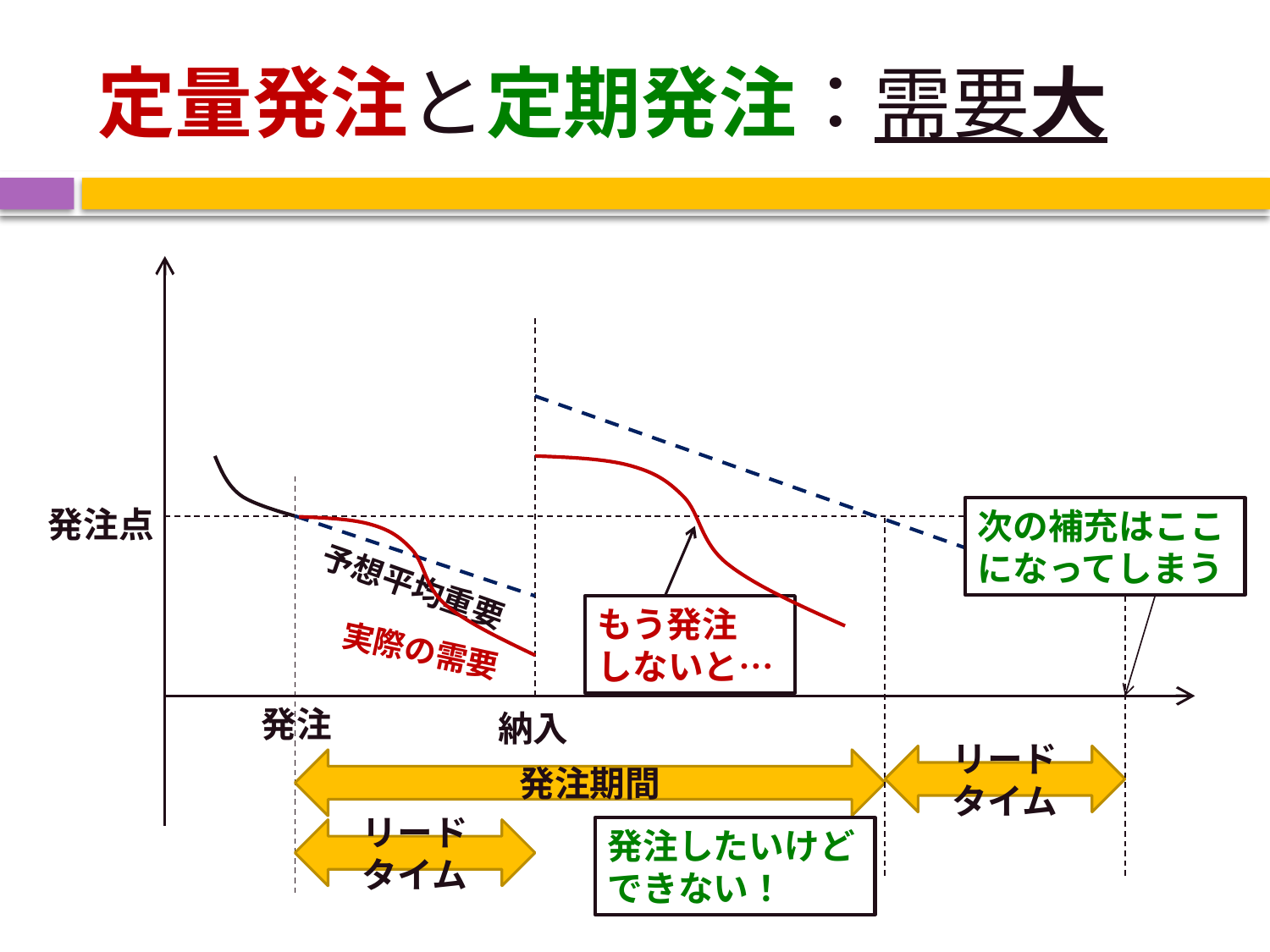

# 定量発注と定期発注：需要大

発注点
次の補充はここになってしまう

予想平均重要
もう発注　しないと…
実際の需要
発注
納入
リード
タイム
発注期間
発注したいけどできない！
リード
タイム